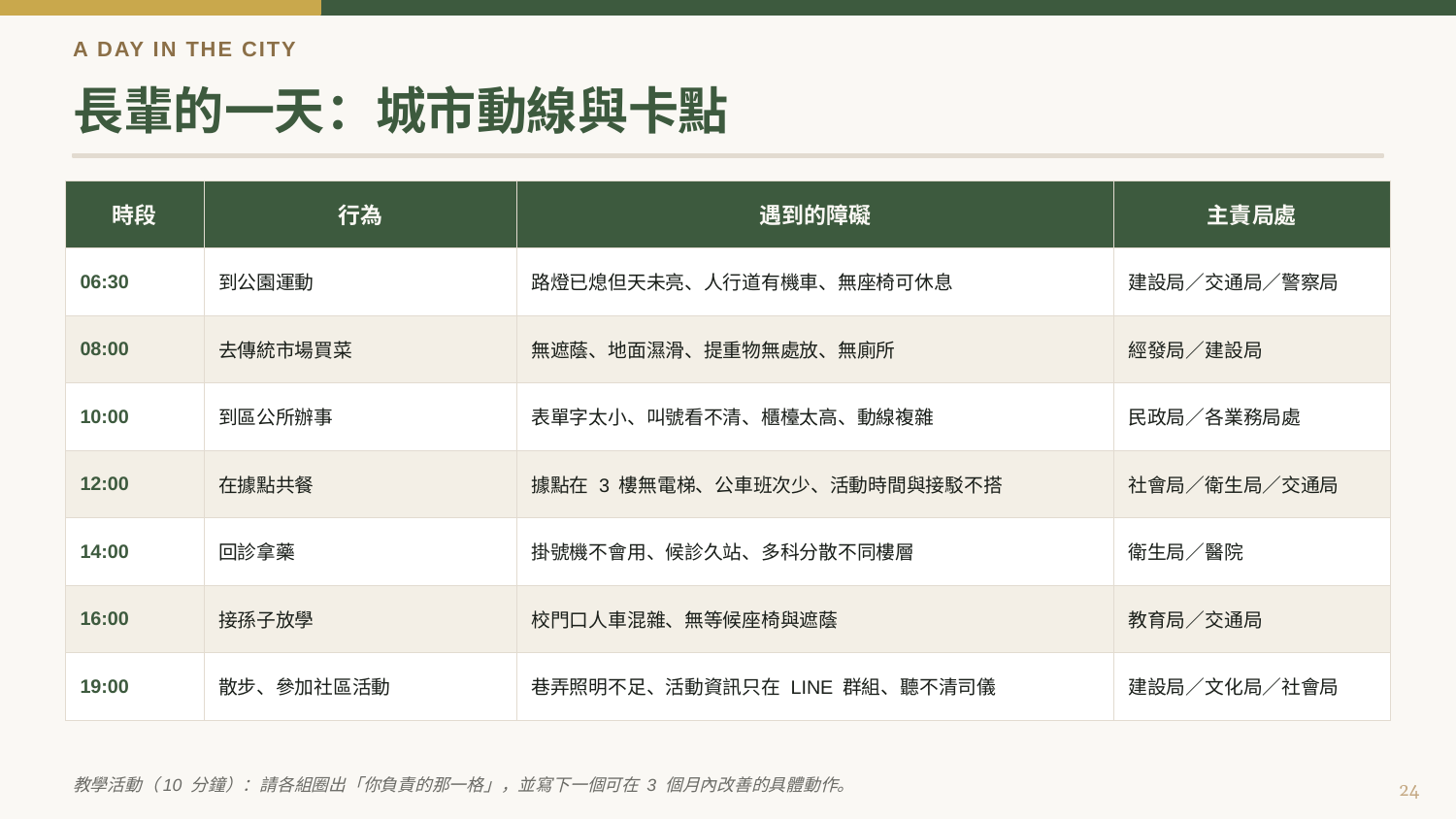

A DAY IN THE CITY
長輩的一天：城市動線與卡點

| 時段 | 行為 | 遇到的障礙 | 主責局處 |
| --- | --- | --- | --- |
| 06:30 | 到公園運動 | 路燈已熄但天未亮、人行道有機車、無座椅可休息 | 建設局／交通局／警察局 |
| 08:00 | 去傳統市場買菜 | 無遮蔭、地面濕滑、提重物無處放、無廁所 | 經發局／建設局 |
| 10:00 | 到區公所辦事 | 表單字太小、叫號看不清、櫃檯太高、動線複雜 | 民政局／各業務局處 |
| 12:00 | 在據點共餐 | 據點在 3 樓無電梯、公車班次少、活動時間與接駁不搭 | 社會局／衛生局／交通局 |
| 14:00 | 回診拿藥 | 掛號機不會用、候診久站、多科分散不同樓層 | 衛生局／醫院 |
| 16:00 | 接孫子放學 | 校門口人車混雜、無等候座椅與遮蔭 | 教育局／交通局 |
| 19:00 | 散步、參加社區活動 | 巷弄照明不足、活動資訊只在 LINE 群組、聽不清司儀 | 建設局／文化局／社會局 |
教學活動（10 分鐘）：請各組圈出「你負責的那一格」，並寫下一個可在 3 個月內改善的具體動作。
24